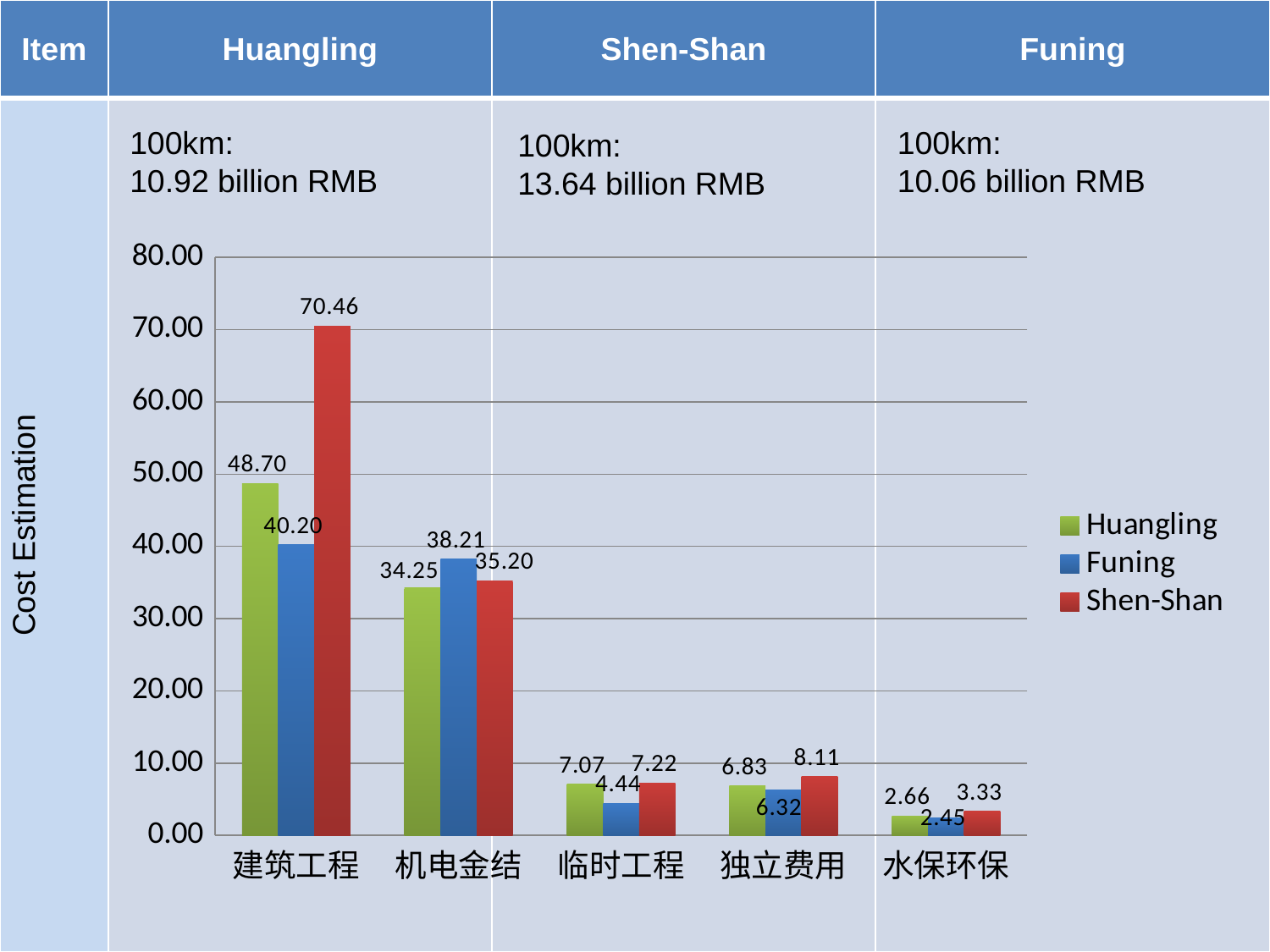

| Item | Huangling | Shen-Shan | Funing |
| --- | --- | --- | --- |
| Cost Estimation |  |  |  |
100km:
10.92 billion RMB
100km:
10.06 billion RMB
100km:
13.64 billion RMB

### Chart

| Category | Huangling | Funing | Shen-Shan |
|---|---|---|---|
| 建筑工程 | 48.70449083491566 | 40.20495944700152 | 70.45723691382497 |
| 机电金结 | 34.247368152116 | 38.213462186963994 | 35.20317498430266 |
| 临时工程 | 7.06963100754865 | 4.438485804341779 | 7.2219742937616775 |
| 独立费用 | 6.833881024579872 | 6.320580262398025 | 8.112776666193199 |
| 水保环保 | 2.663522703026905 | 2.452380911769396 | 3.327366978597269 |